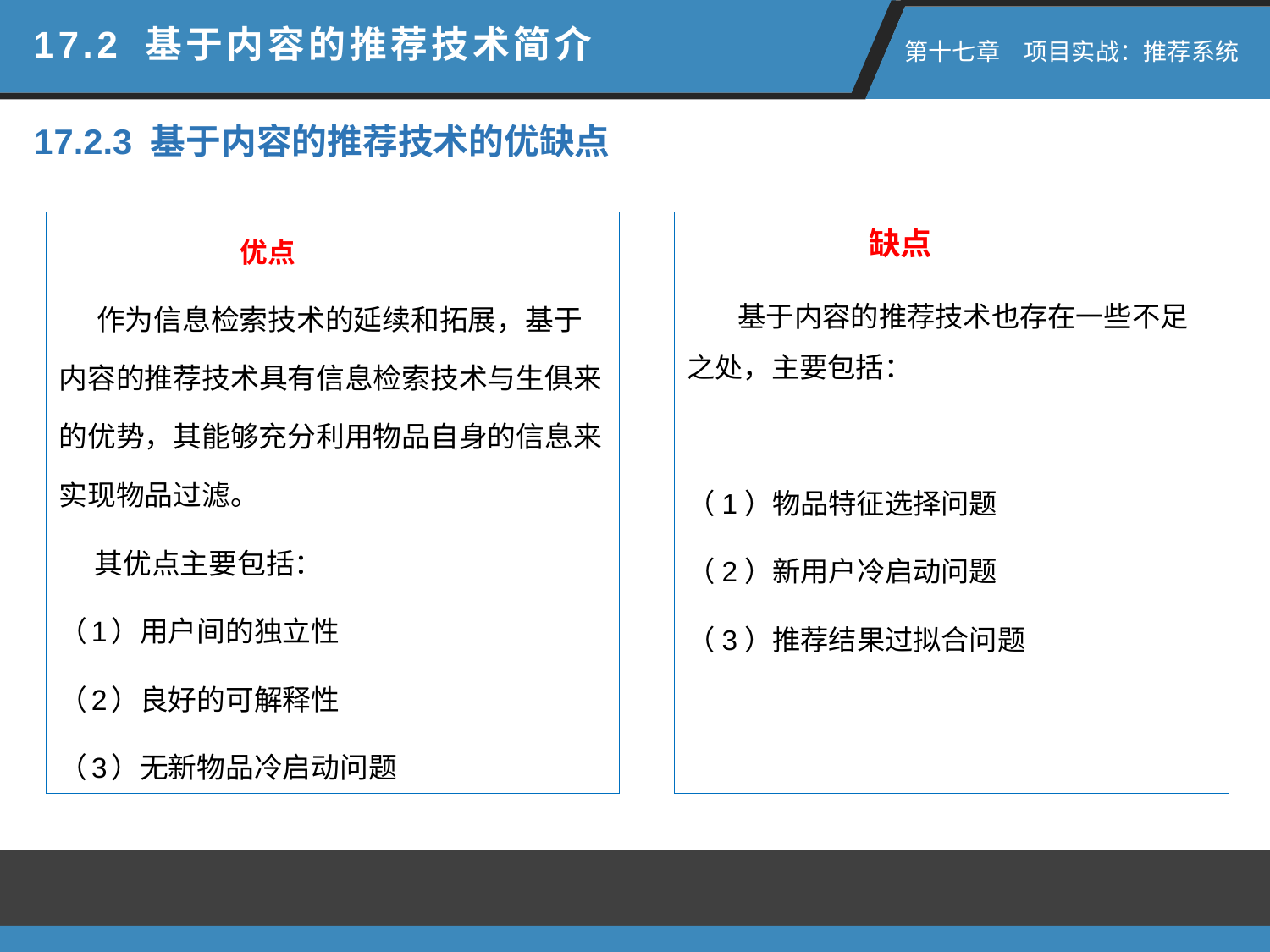

17.2 基于内容的推荐技术简介
  第十七章　项目实战：推荐系统
17.2.3 基于内容的推荐技术的优缺点
                            优点
      作为信息检索技术的延续和拓展，基于内容的推荐技术具有信息检索技术与生俱来的优势，其能够充分利用物品自身的信息来实现物品过滤。
     其优点主要包括：
（1）用户间的独立性
（2）良好的可解释性
（3）无新物品冷启动问题
                  缺点
       基于内容的推荐技术也存在一些不足之处，主要包括：

（1）物品特征选择问题
（2）新用户冷启动问题
（3）推荐结果过拟合问题